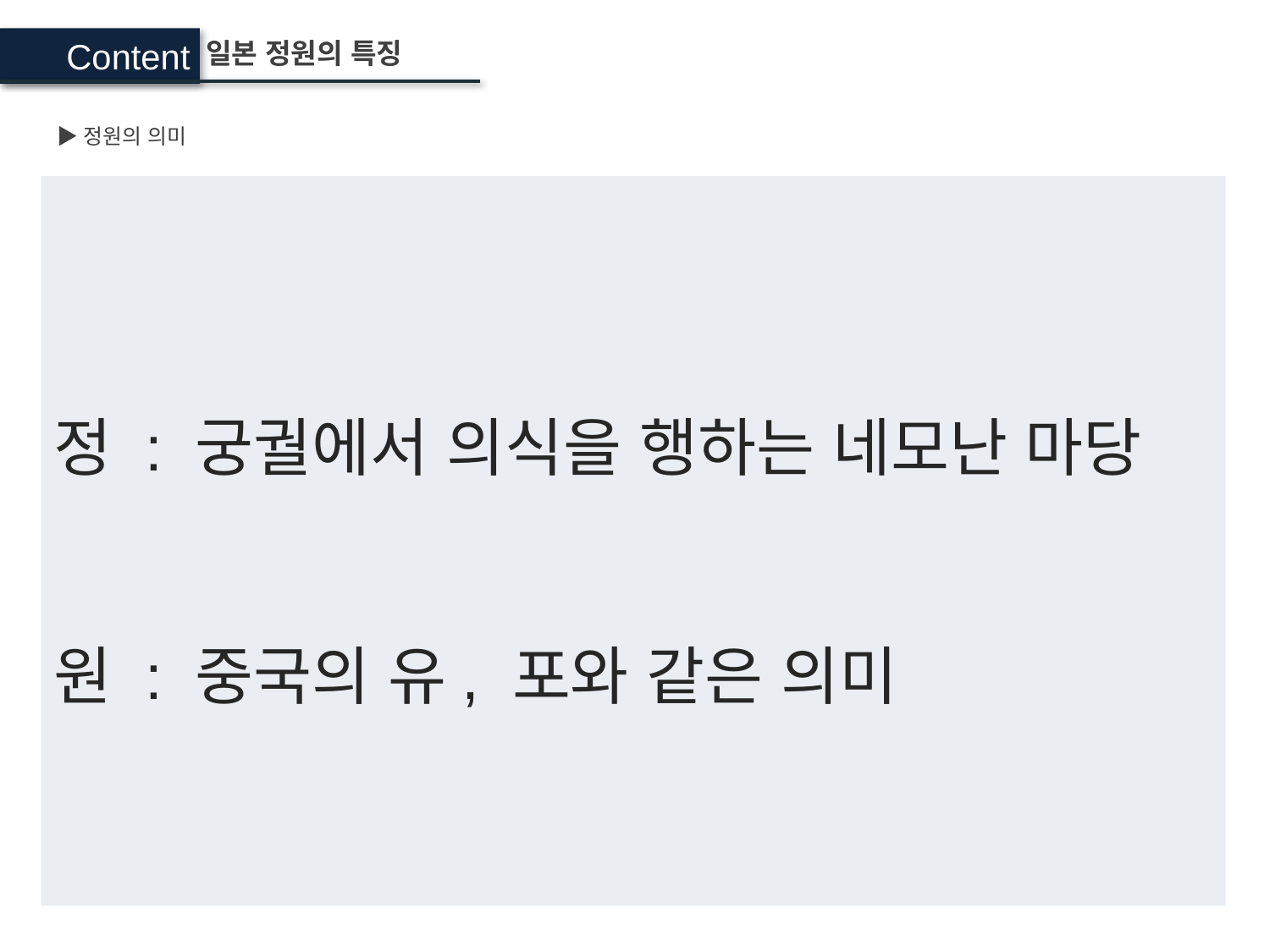

Content
일본 정원의 특징
▶정원의 의미
정 : 궁궐에서 의식을 행하는 네모난 마당

원 : 중국의 유, 포와 같은 의미